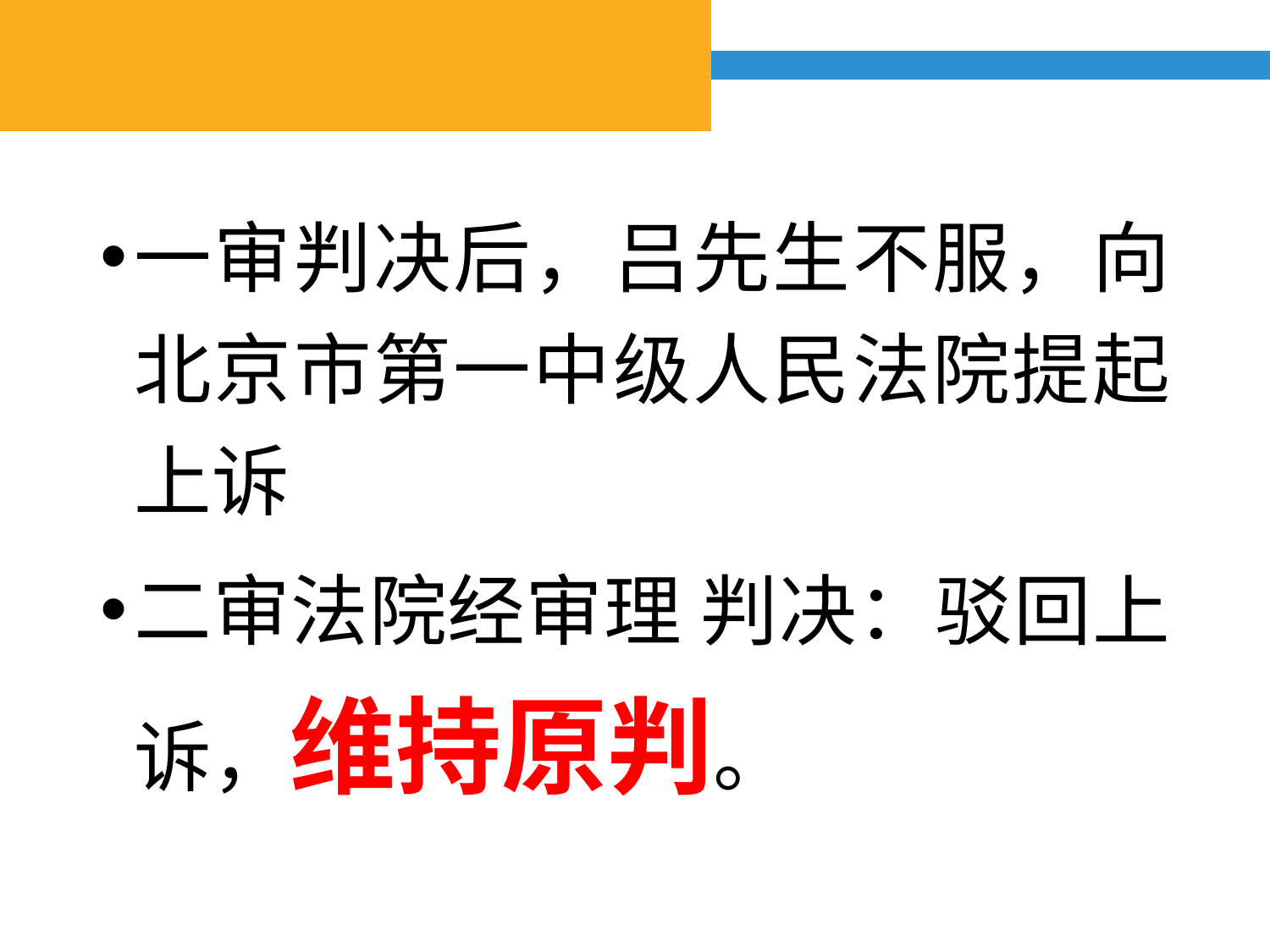

#
一审判决后，吕先生不服，向北京市第一中级人民法院提起上诉
二审法院经审理 判决：驳回上诉，维持原判。